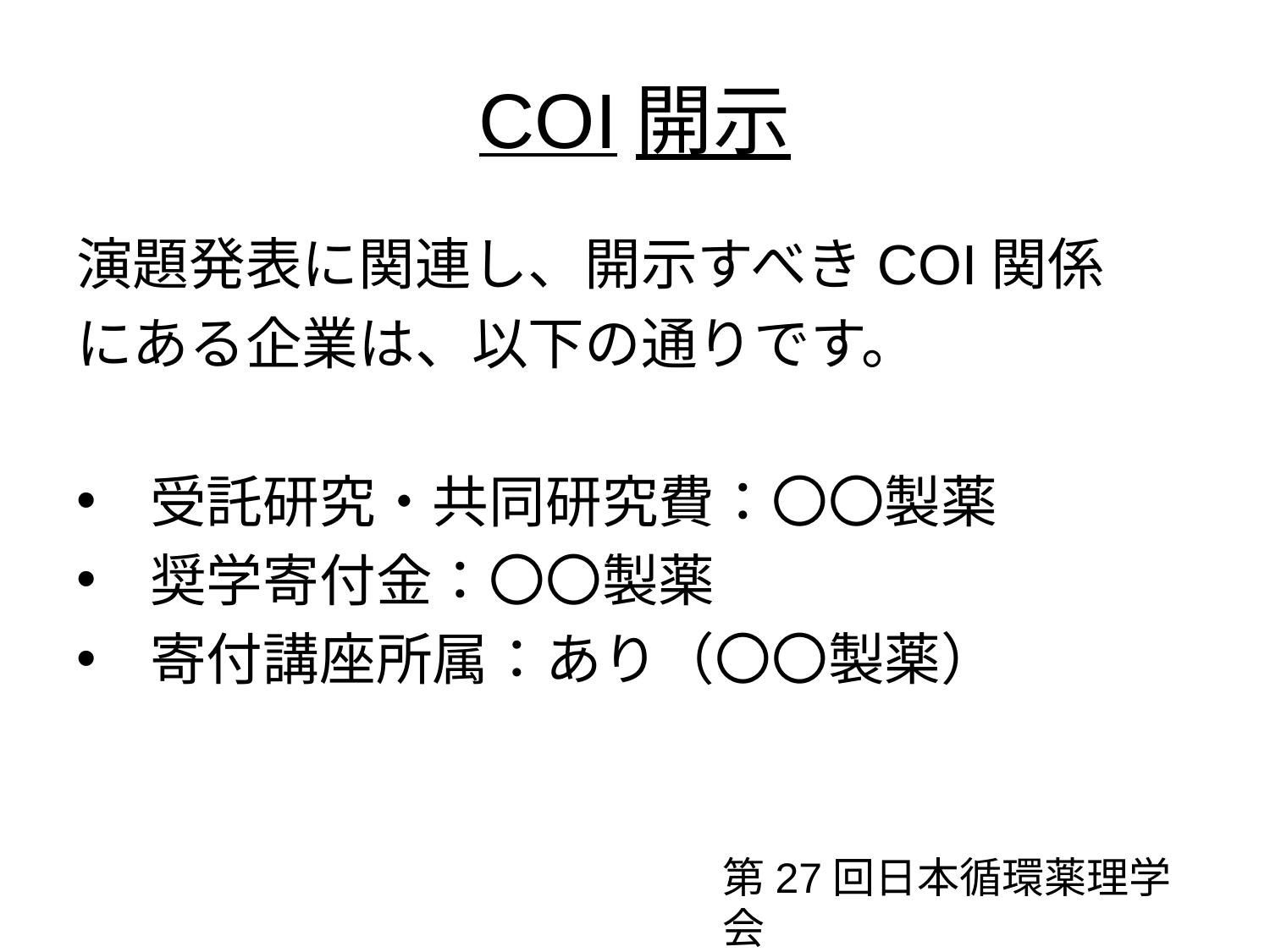

# COI開示
演題発表に関連し、開示すべきCOI関係
にある企業は、以下の通りです。

 受託研究・共同研究費：〇〇製薬
 奨学寄付金：〇〇製薬
 寄付講座所属：あり（〇〇製薬）

第27回日本循環薬理学会